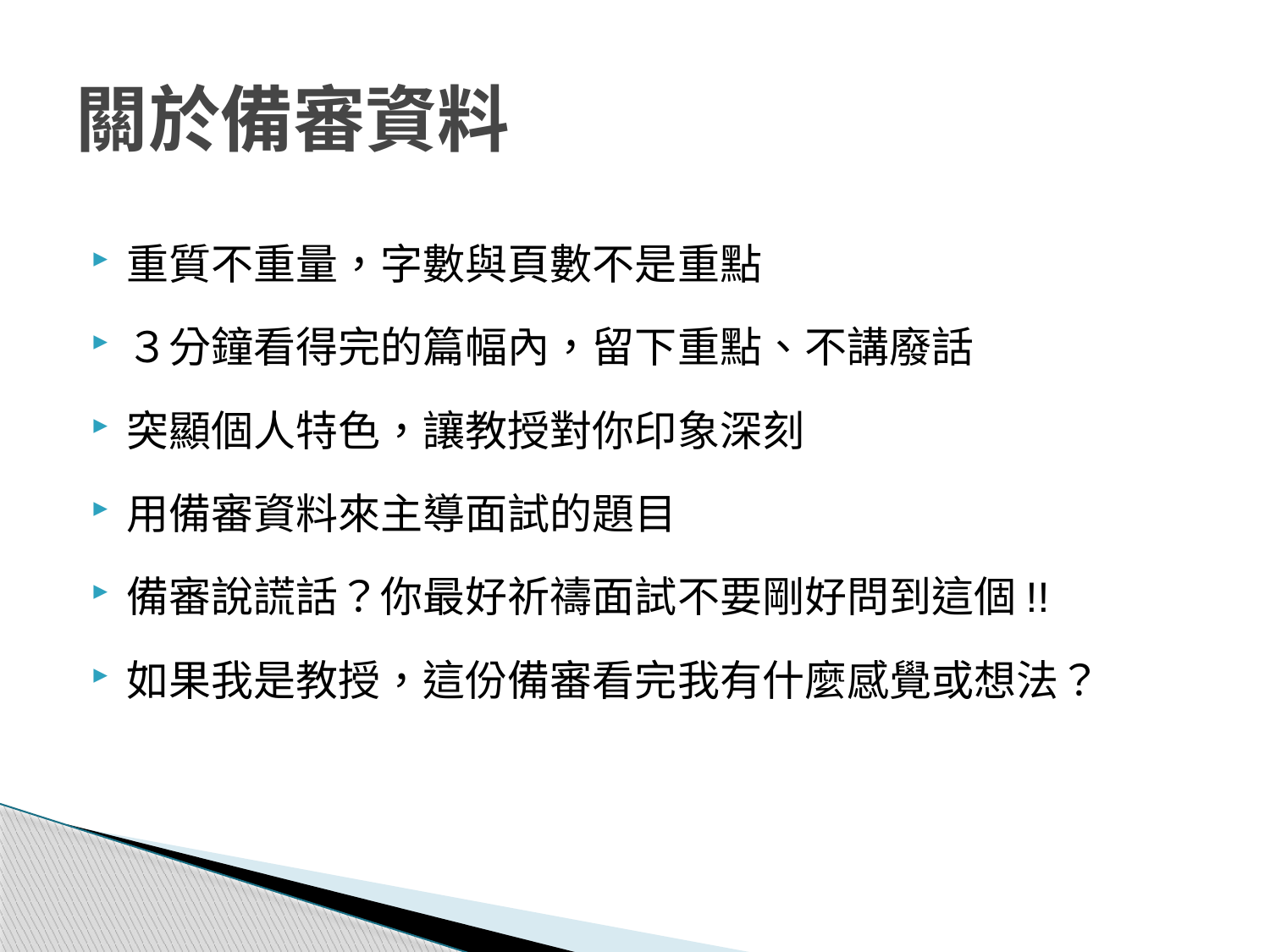

# 關於備審資料
重質不重量，字數與頁數不是重點
３分鐘看得完的篇幅內，留下重點、不講廢話
突顯個人特色，讓教授對你印象深刻
用備審資料來主導面試的題目
備審說謊話？你最好祈禱面試不要剛好問到這個!!
如果我是教授，這份備審看完我有什麼感覺或想法？